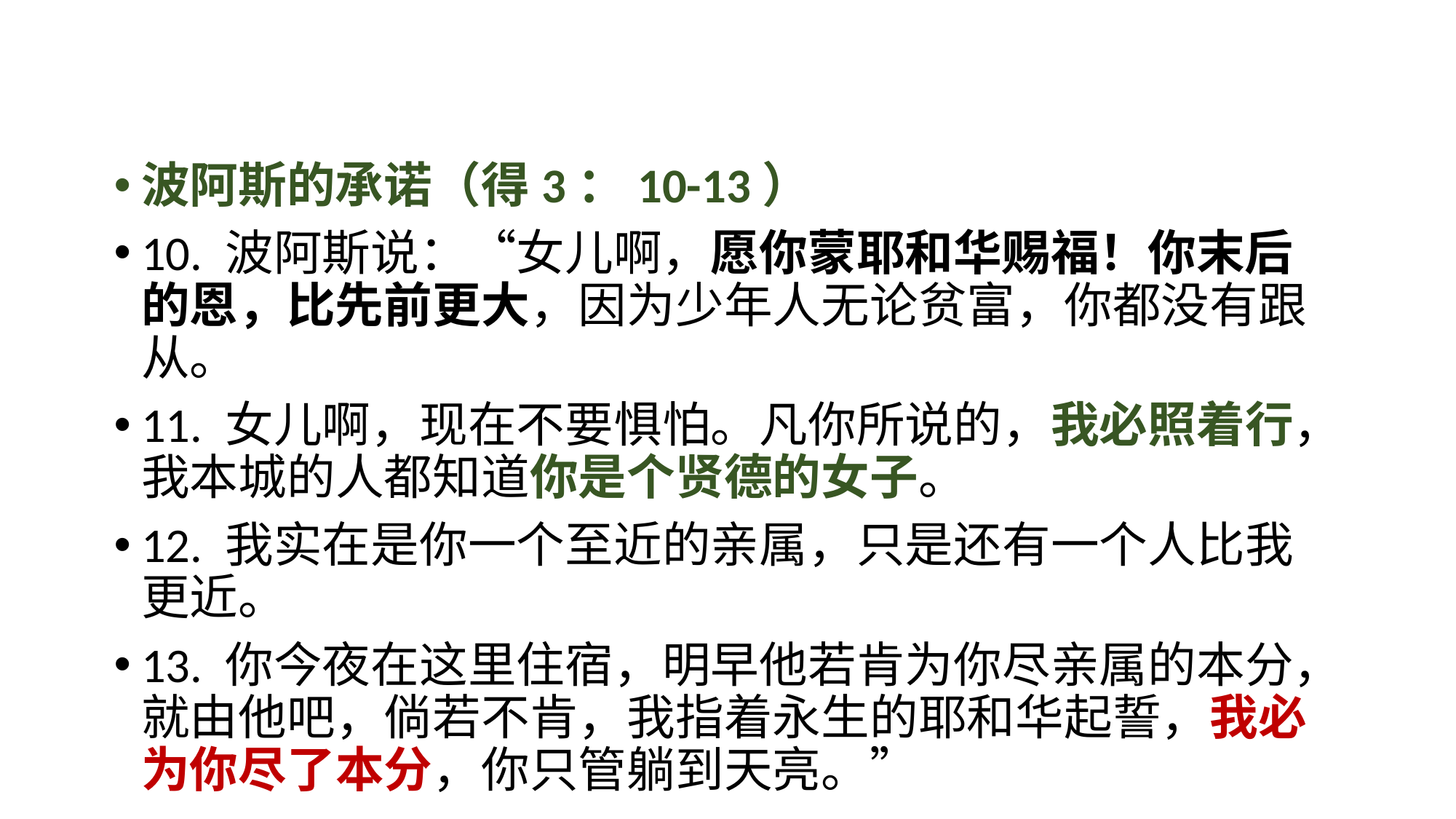

波阿斯的承诺（得3：10-13）
10. 波阿斯说：“女儿啊，愿你蒙耶和华赐福！你末后的恩，比先前更大，因为少年人无论贫富，你都没有跟从。
11. 女儿啊，现在不要惧怕。凡你所说的，我必照着行，我本城的人都知道你是个贤德的女子。
12. 我实在是你一个至近的亲属，只是还有一个人比我更近。
13. 你今夜在这里住宿，明早他若肯为你尽亲属的本分，就由他吧，倘若不肯，我指着永生的耶和华起誓，我必为你尽了本分，你只管躺到天亮。”